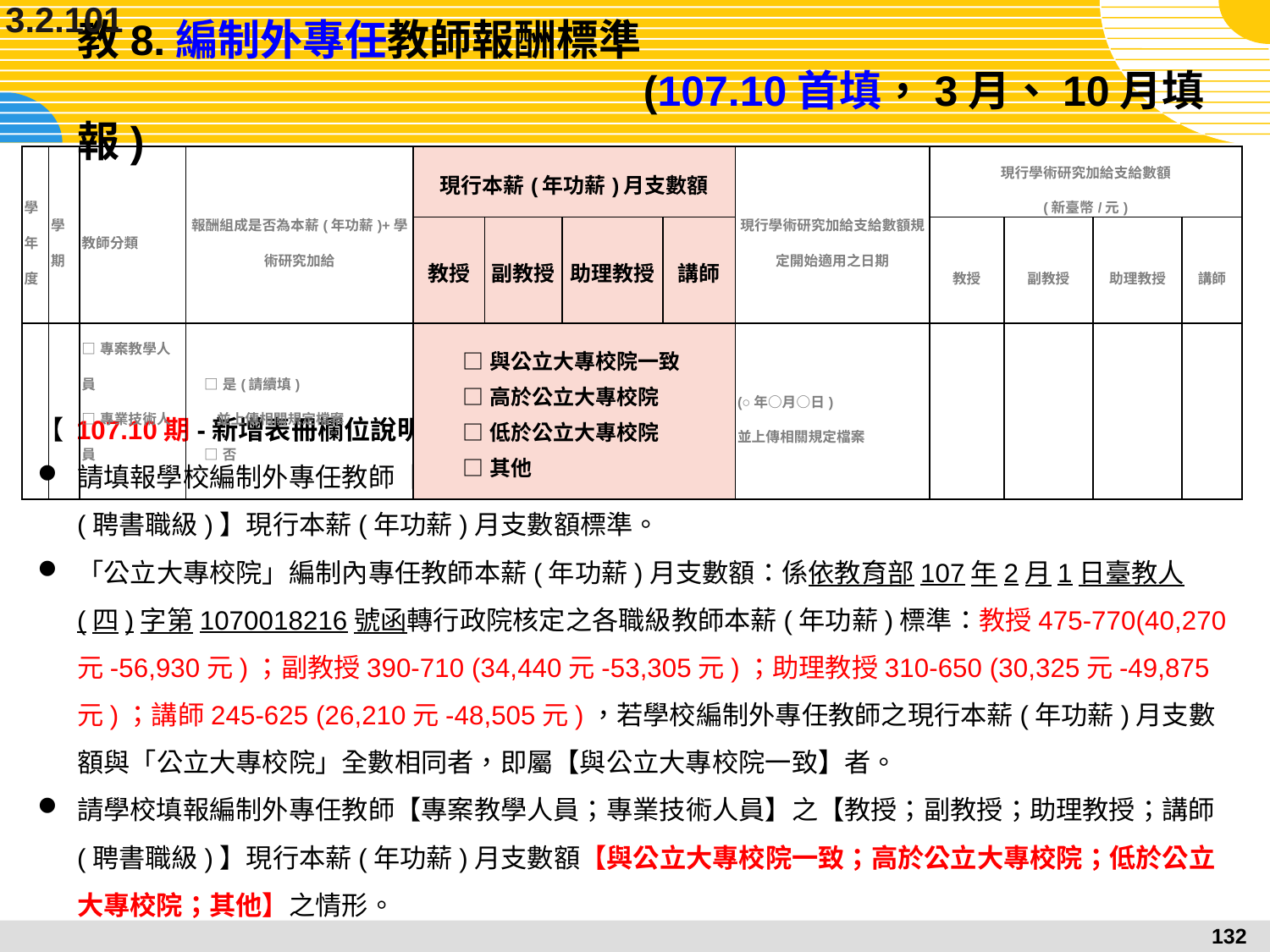

3.2.101
# 教8.編制外專任教師報酬標準								     (107.10首填，3月、10月填報)
| 學年度 | 學期 | 教師分類 | 報酬組成是否為本薪(年功薪)+學術研究加給 | 現行本薪(年功薪)月支數額 |  |  |  | 現行學術研究加給支給數額規定開始適用之日期 | 現行學術研究加給支給數額 (新臺幣/元) |  |  |  |
| --- | --- | --- | --- | --- | --- | --- | --- | --- | --- | --- | --- | --- |
|  |  |  |  | 教授 | 副教授 | 助理教授 | 講師 |  | 教授 | 副教授 | 助理教授 | 講師 |
|  |  | □專案教學人員 □專業技術人員 | □是(請續填) 並上傳相關規定檔案 □否 | □與公立大專校院一致 □高於公立大專校院 □低於公立大專校院 □其他 |  |  |  | (○年○月○日) 並上傳相關規定檔案 |  |  |  |  |
【 107.10期-新增表冊欄位說明】
請填報學校編制外專任教師【專案教學人員；專業技術人員】之【教授；副教授；助理教授；講師(聘書職級)】現行本薪(年功薪)月支數額標準。
「公立大專校院」編制內專任教師本薪(年功薪)月支數額：係依教育部107年2月1日臺教人(四)字第1070018216號函轉行政院核定之各職級教師本薪(年功薪)標準：教授475-770(40,270元-56,930元)；副教授390-710 (34,440元-53,305元)；助理教授310-650 (30,325元-49,875元)；講師245-625 (26,210元-48,505元)，若學校編制外專任教師之現行本薪(年功薪)月支數額與「公立大專校院」全數相同者，即屬【與公立大專校院一致】者。
請學校填報編制外專任教師【專案教學人員；專業技術人員】之【教授；副教授；助理教授；講師(聘書職級)】現行本薪(年功薪)月支數額【與公立大專校院一致；高於公立大專校院；低於公立大專校院；其他】之情形。